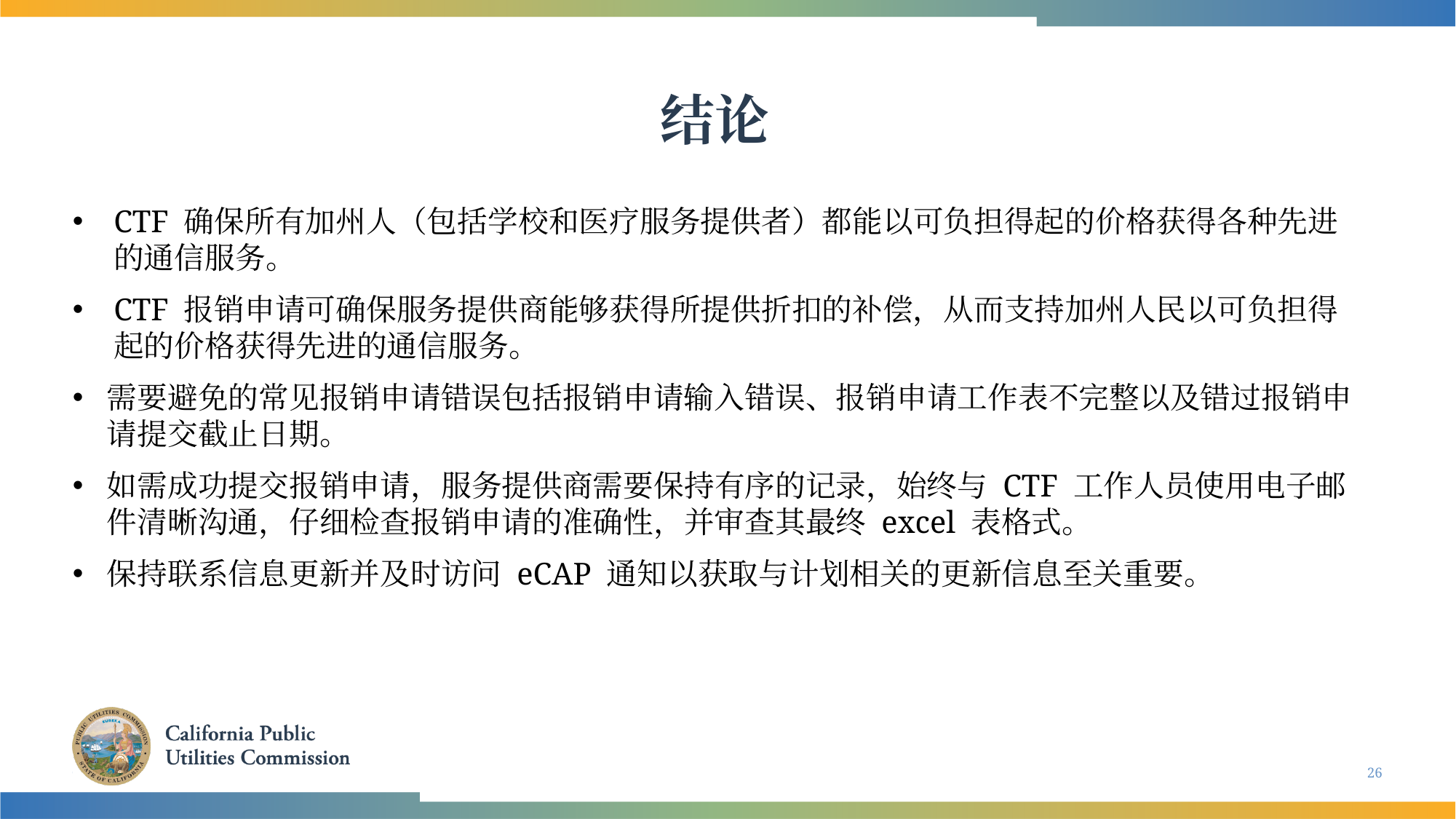

结论

CTF 确保所有加州人（包括学校和医疗服务提供者）都能以可负担得起的价格获得各种先进的通信服务。
CTF 报销申请可确保服务提供商能够获得所提供折扣的补偿，从而支持加州人民以可负担得起的价格获得先进的通信服务。
需要避免的常见报销申请错误包括报销申请输入错误、报销申请工作表不完整以及错过报销申请提交截止日期。
如需成功提交报销申请，服务提供商需要保持有序的记录，始终与 CTF 工作人员使用电子邮件清晰沟通，仔细检查报销申请的准确性，并审查其最终 excel 表格式。
保持联系信息更新并及时访问 eCAP 通知以获取与计划相关的更新信息至关重要。

26